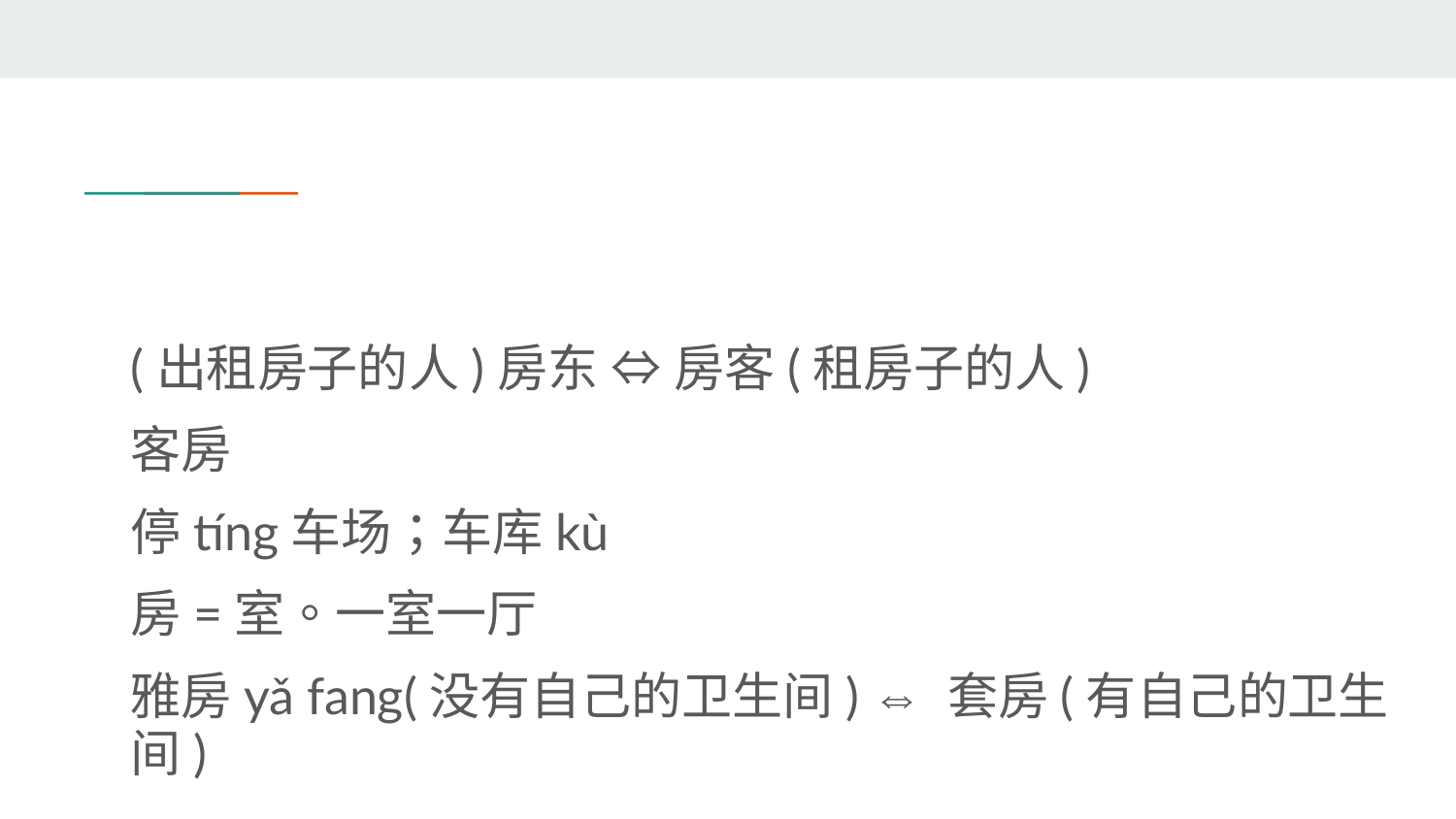

#
(出租房子的人)房东 ⇔ 房客(租房子的人)
客房
停tíng车场；车库kù
房=室。一室一厅
雅房yǎ fang(没有自己的卫生间) ⇔ 套房(有自己的卫生间)